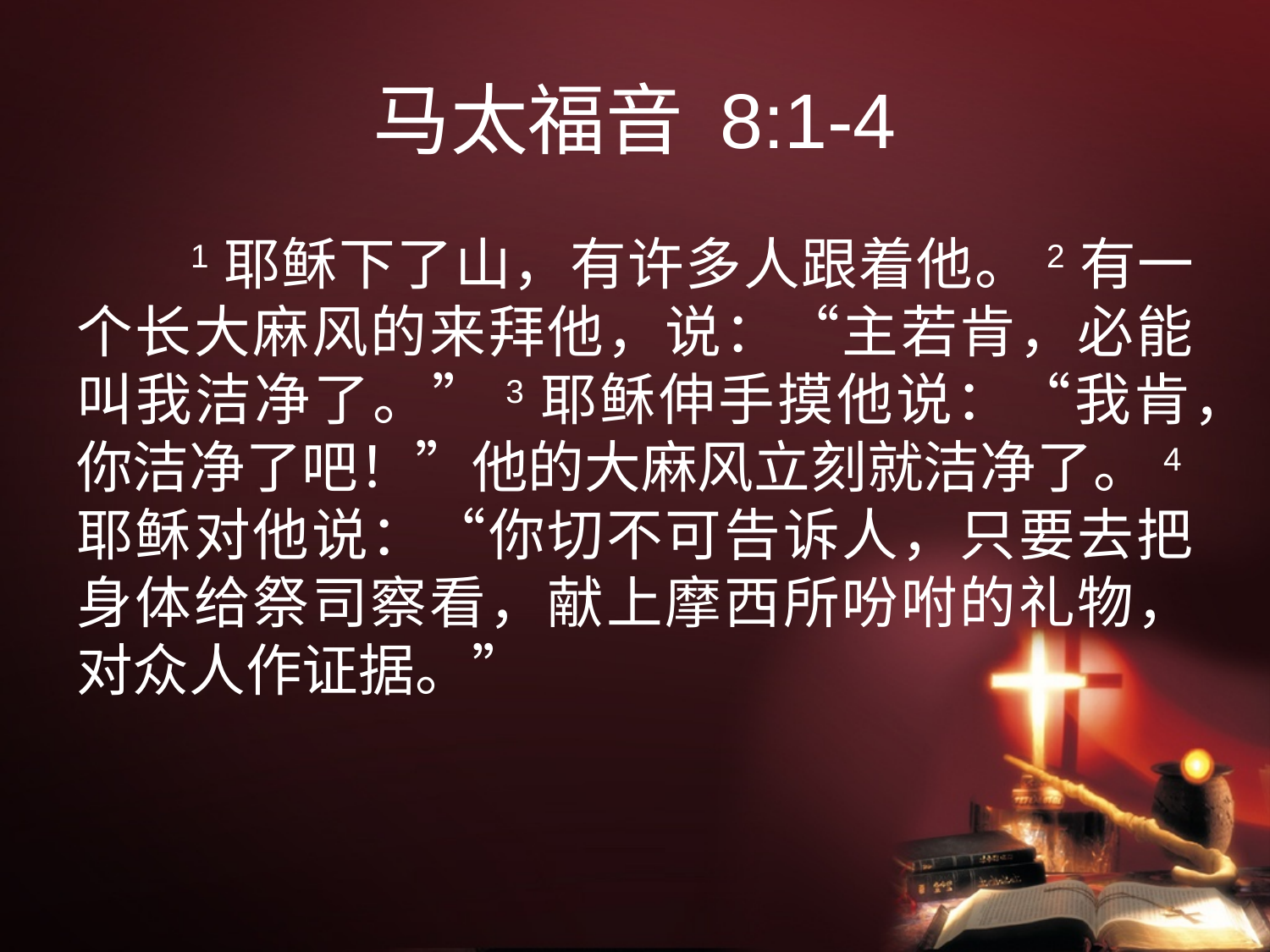

# 马太福音 8:1-4
           1耶稣下了山，有许多人跟着他。2有一个长大麻风的来拜他，说：“主若肯，必能叫我洁净了。”3耶稣伸手摸他说：“我肯，你洁净了吧！”他的大麻风立刻就洁净了。4耶稣对他说：“你切不可告诉人，只要去把身体给祭司察看，献上摩西所吩咐的礼物，对众人作证据。”